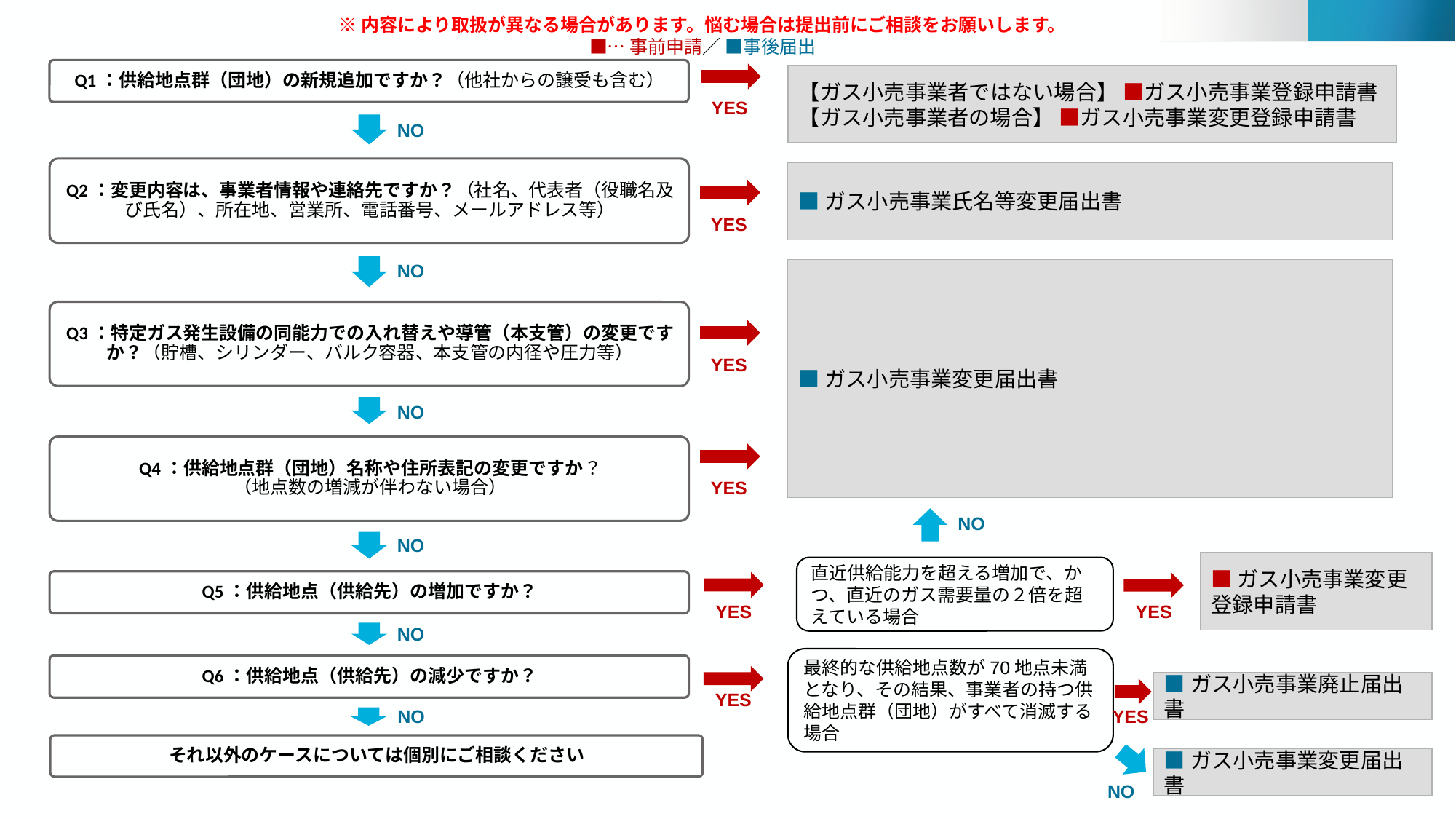

※内容により取扱が異なる場合があります。悩む場合は提出前にご相談をお願いします。
■…事前申請／ ■事後届出
Q1：供給地点群（団地）の新規追加ですか？（他社からの譲受も含む）

Q2：変更内容は、事業者情報や連絡先ですか？（社名、代表者（役職名及び氏名）、所在地、営業所、電話番号、メールアドレス等）

Q3：特定ガス発生設備の同能力での入れ替えや導管（本支管）の変更ですか？（貯槽、シリンダー、バルク容器、本支管の内径や圧力等）

Q4：供給地点群（団地）名称や住所表記の変更ですか？
（地点数の増減が伴わない場合）

Q5：供給地点（供給先）の増加ですか？

Q6：供給地点（供給先）の減少ですか？

それ以外のケースについては個別にご相談ください
NO
NO
NO
NO
NO
NO

【ガス小売事業者ではない場合】 ■ガス小売事業登録申請書
【ガス小売事業者の場合】 ■ガス小売事業変更登録申請書
YES
■ガス小売事業氏名等変更届出書

YES
■ガス小売事業変更届出書

YES

YES
NO

■ガス小売事業変更登録申請書
直近供給能力を超える増加で、かつ、直近のガス需要量の２倍を超えている場合

YES
YES
最終的な供給地点数が70地点未満となり、その結果、事業者の持つ供給地点群（団地）がすべて消滅する場合

■ガス小売事業廃止届出書

YES
YES

■ガス小売事業変更届出書
NO